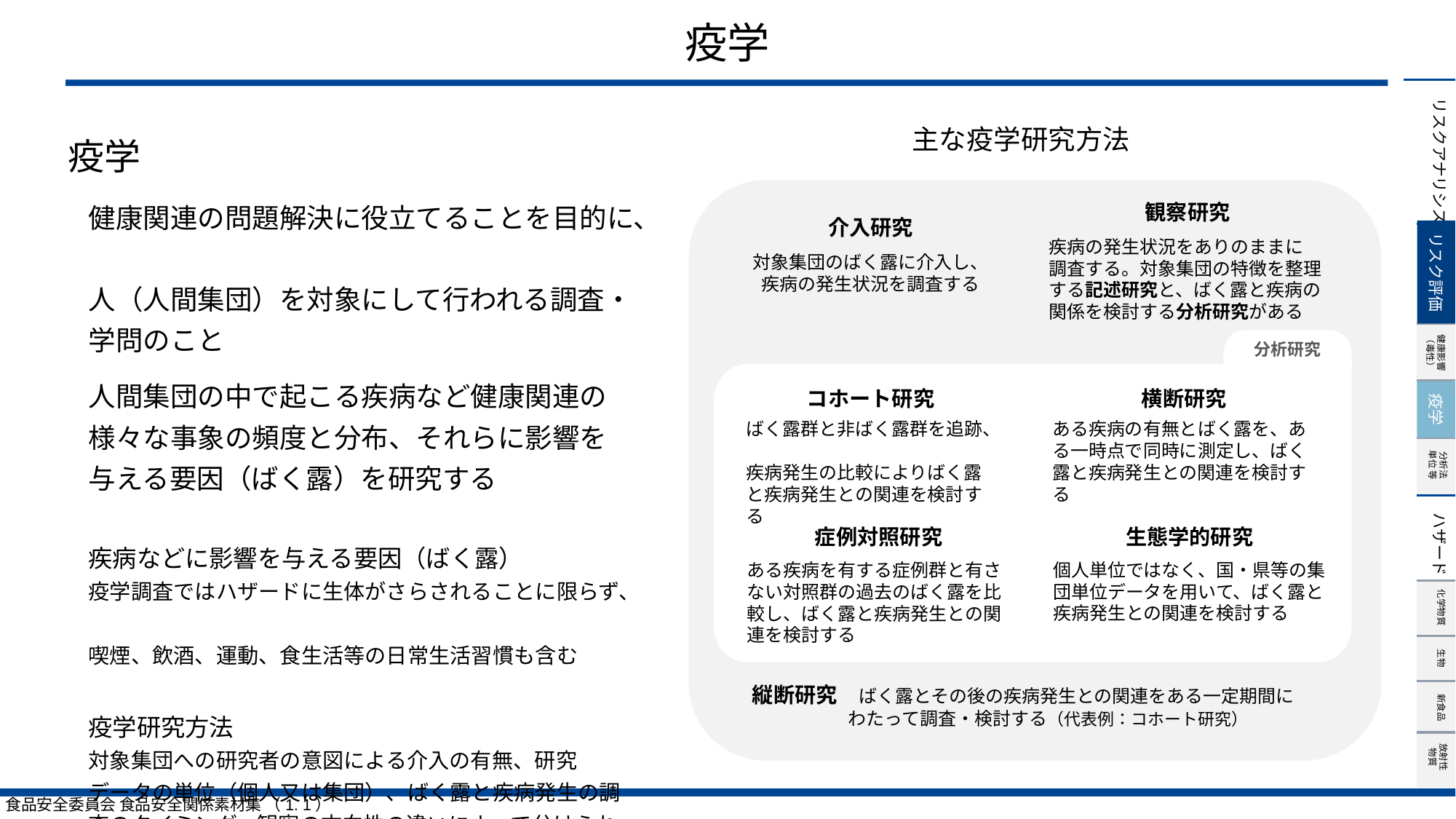

# 疫学
主な疫学研究方法
疫学
健康関連の問題解決に役立てることを目的に、
人（人間集団）を対象にして行われる調査・学問のこと
人間集団の中で起こる疾病など健康関連の様々な事象の頻度と分布、それらに影響を
与える要因（ばく露）を研究する

疾病などに影響を与える要因（ばく露）
疫学調査ではハザードに生体がさらされることに限らず、
喫煙、飲酒、運動、食生活等の日常生活習慣も含む

疫学研究方法
対象集団への研究者の意図による介入の有無、研究
データの単位（個人又は集団）、ばく露と疾病発生の調査のタイミング、観察の方向性の違いによって分けられる

観察研究

疾病の発生状況をありのままに
調査する。対象集団の特徴を整理する記述研究と、ばく露と疾病の関係を検討する分析研究がある
介入研究

対象集団のばく露に介入し、
疾病の発生状況を調査する
分析研究

コホート研究

ばく露群と非ばく露群を追跡、
疾病発生の比較によりばく露と疾病発生との関連を検討する
横断研究

ある疾病の有無とばく露を、ある一時点で同時に測定し、ばく露と疾病発生との関連を検討する
症例対照研究

ある疾病を有する症例群と有さない対照群の過去のばく露を比較し、ばく露と疾病発生との関連を検討する
生態学的研究

個人単位ではなく、国・県等の集団単位データを用いて、ばく露と疾病発生との関連を検討する

縦断研究　ばく露とその後の疾病発生との関連をある一定期間に
わたって調査・検討する（代表例：コホート研究）
リスク評価
疫学